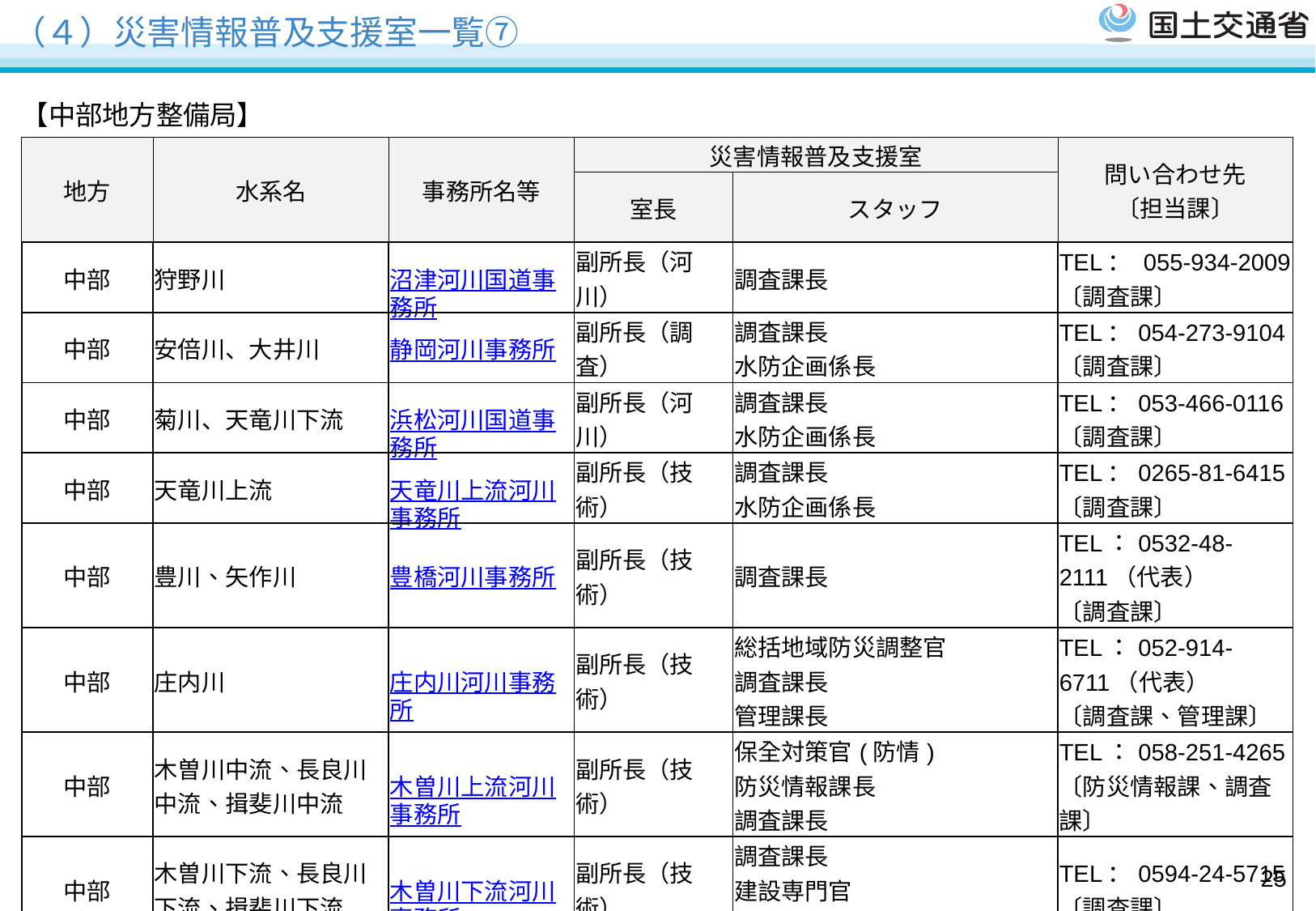

# （４）災害情報普及支援室一覧⑦
【中部地方整備局】
| 地方 | 水系名 | 事務所名等 | 災害情報普及支援室 |  | 問い合わせ先 〔担当課〕 |
| --- | --- | --- | --- | --- | --- |
|  |  |  | 室長 | スタッフ |  |
| 中部 | 狩野川 | 沼津河川国道事務所 | 副所長（河川） | 調査課長 | TEL： 055-934-2009 〔調査課〕 |
| 中部 | 安倍川、大井川 | 静岡河川事務所 | 副所長（調査） | 調査課長 水防企画係長 | TEL：054-273-9104 〔調査課〕 |
| 中部 | 菊川、天竜川下流 | 浜松河川国道事務所 | 副所長（河川） | 調査課長 水防企画係長 | TEL：053-466-0116 〔調査課〕 |
| 中部 | 天竜川上流 | 天竜川上流河川事務所 | 副所長（技術） | 調査課長 水防企画係長 | TEL：0265-81-6415 〔調査課〕 |
| 中部 | 豊川、矢作川 | 豊橋河川事務所 | 副所長（技術） | 調査課長 | TEL：0532-48-2111（代表） 〔調査課〕 |
| 中部 | 庄内川 | 庄内川河川事務所 | 副所長（技術） | 総括地域防災調整官 調査課長 管理課長 | TEL：052-914-6711（代表） 〔調査課、管理課〕 |
| 中部 | 木曽川中流、長良川中流、揖斐川中流 | 木曽川上流河川事務所 | 副所長（技術） | 保全対策官(防情) 防災情報課長 調査課長 | TEL：058-251-4265 〔防災情報課、調査課〕 |
| 中部 | 木曽川下流、長良川下流、揖斐川下流 | 木曽川下流河川事務所 | 副所長（技術） | 調査課長 建設専門官 環境係長 | TEL：0594-24-5715 〔調査課〕 |
| 中部 | 鈴鹿川、雲出川、櫛田川、宮川 | 三重河川国道事務所 | 副所長（技術・河川） | 調査課長 専門職 調査係長 | TEL：059-229-2216 〔調査課〕 |
25